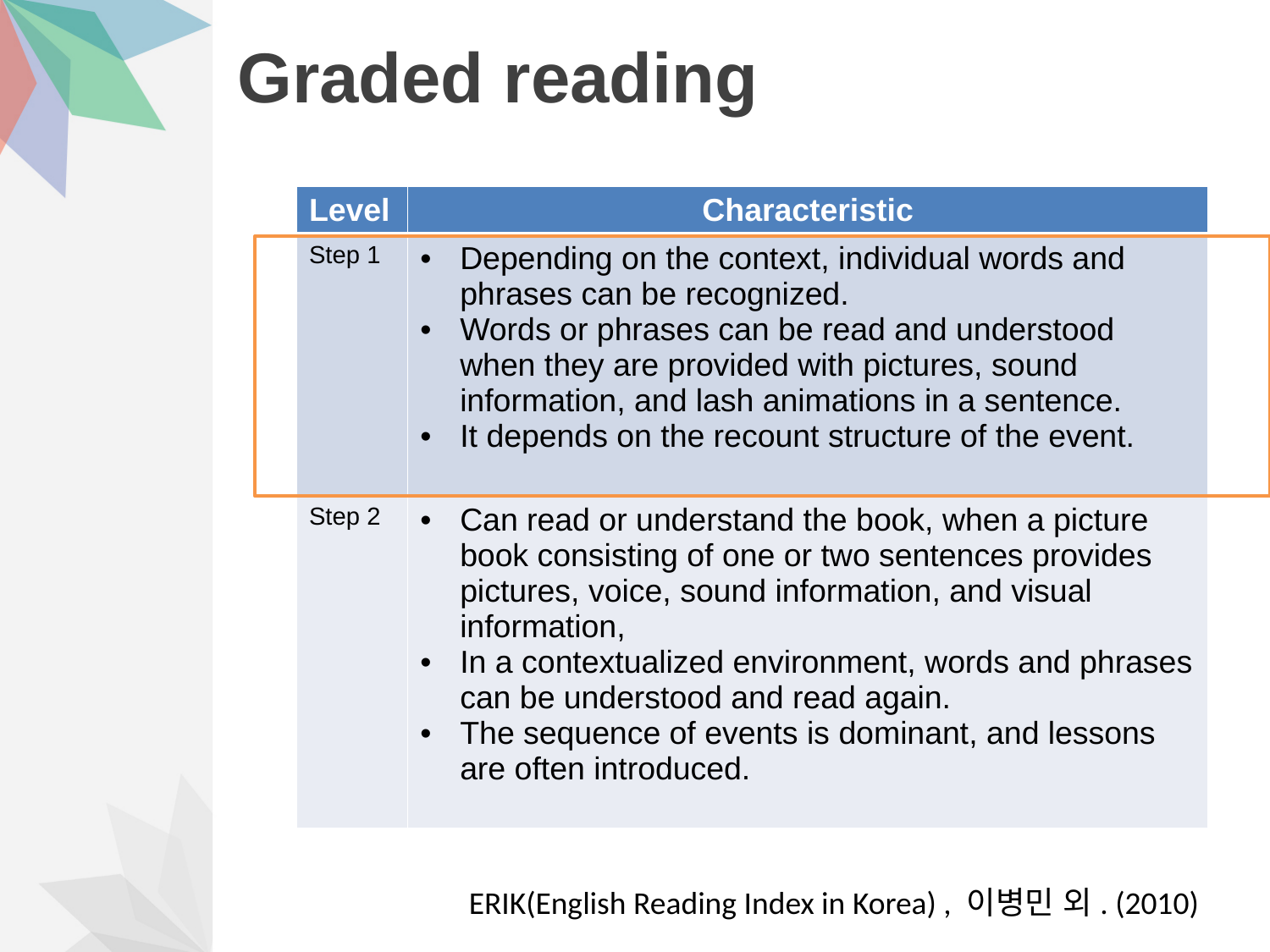

# Graded reading
| Level | Characteristic |
| --- | --- |
| Step 1 | Depending on the context, individual words and phrases can be recognized. Words or phrases can be read and understood when they are provided with pictures, sound information, and lash animations in a sentence. It depends on the recount structure of the event. |
| Step 2 | Can read or understand the book, when a picture book consisting of one or two sentences provides pictures, voice, sound information, and visual information, In a contextualized environment, words and phrases can be understood and read again. The sequence of events is dominant, and lessons are often introduced. |

ERIK(English Reading Index in Korea) , 이병민 외. (2010)